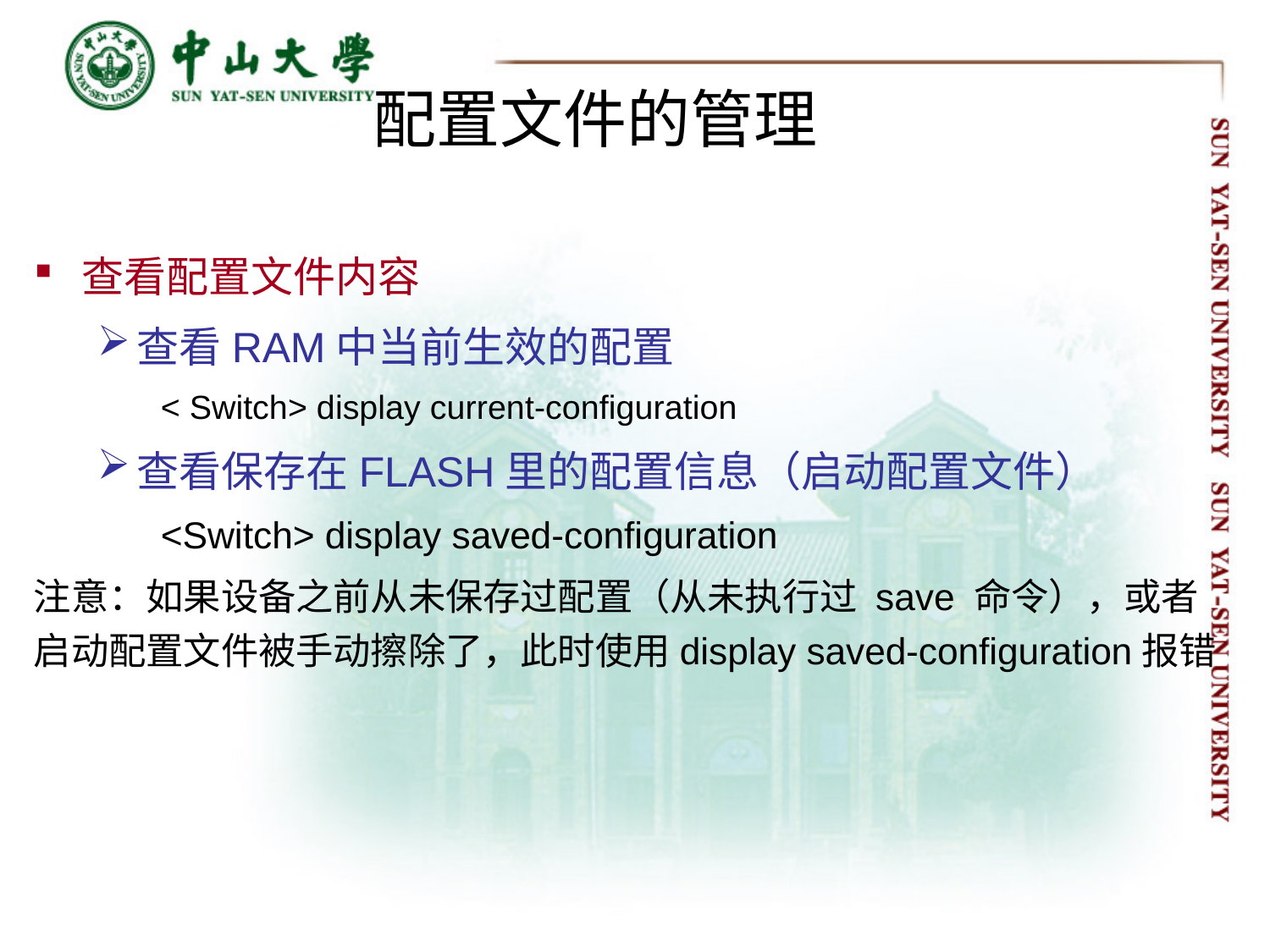

# 配置文件的管理

查看配置文件内容
查看RAM中当前生效的配置
< Switch> display current-configuration
查看保存在FLASH里的配置信息（启动配置文件）
<Switch> display saved-configuration
注意：如果设备之前从未保存过配置（从未执行过 save 命令），或者启动配置文件被手动擦除了，此时使用display saved-configuration报错